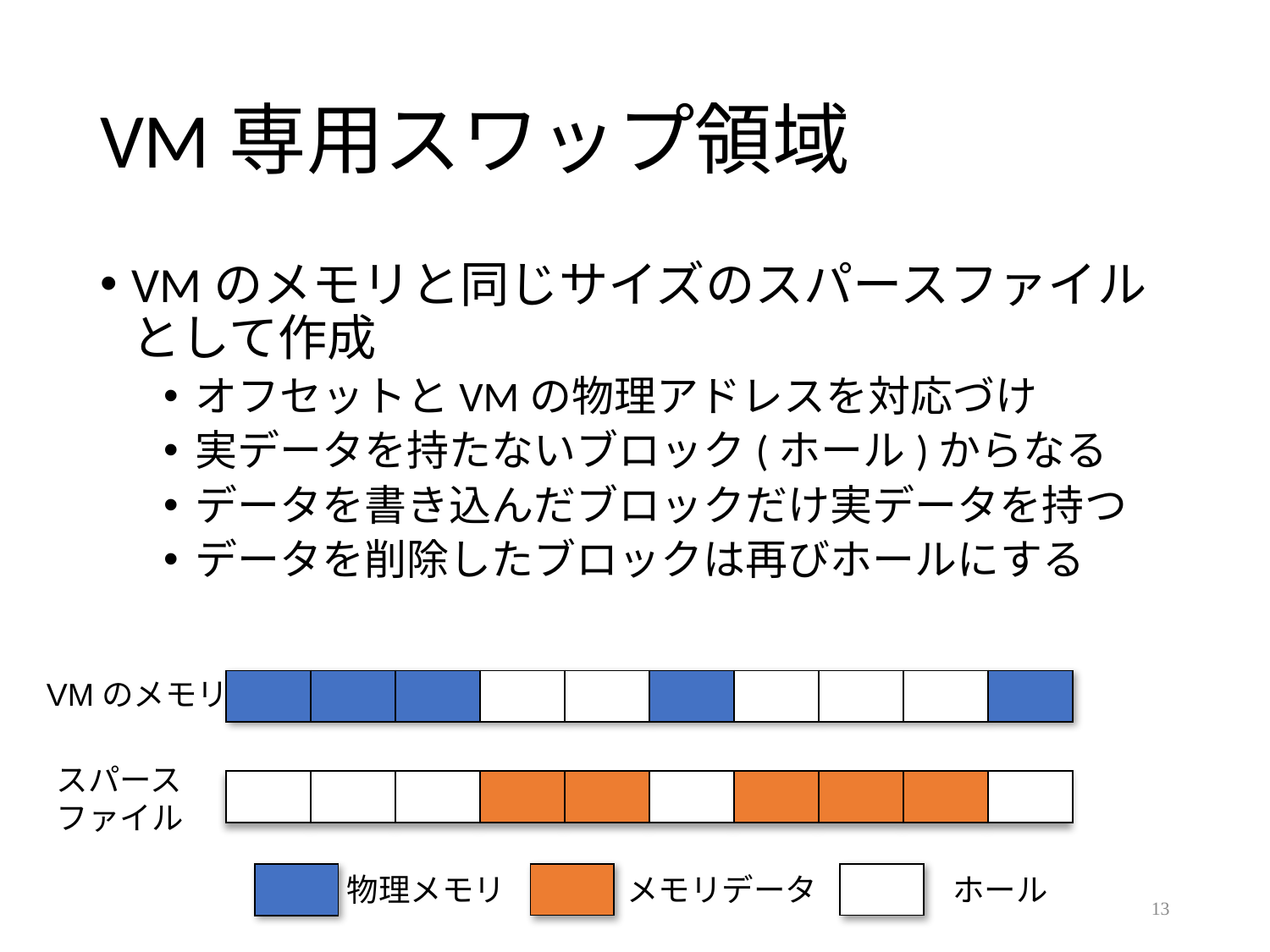

# VM専用スワップ領域
VMのメモリと同じサイズのスパースファイルとして作成
オフセットとVMの物理アドレスを対応づけ
実データを持たないブロック(ホール)からなる
データを書き込んだブロックだけ実データを持つ
データを削除したブロックは再びホールにする
VMのメモリ
|  |  |  |  |  |  |  |  |  |  |
| --- | --- | --- | --- | --- | --- | --- | --- | --- | --- |
スパースファイル
|  |  |  |  |  |  |  |  |  |  |
| --- | --- | --- | --- | --- | --- | --- | --- | --- | --- |
|  |
| --- |
|  |
| --- |
|  |
| --- |
物理メモリ
メモリデータ
ホール
13